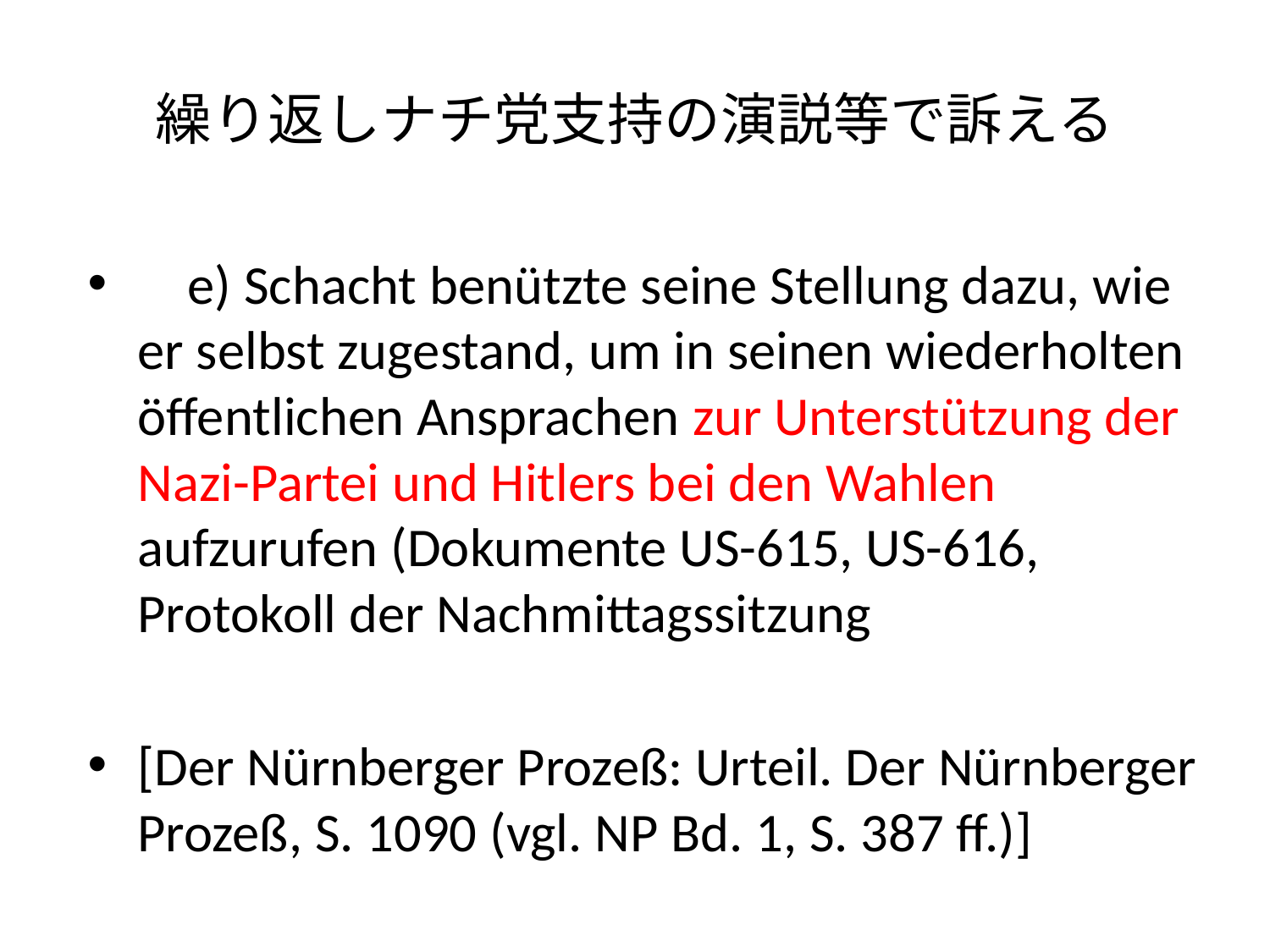

# 繰り返しナチ党支持の演説等で訴える

    e) Schacht benützte seine Stellung dazu, wie er selbst zugestand, um in seinen wiederholten öffentlichen Ansprachen zur Unterstützung der Nazi-Partei und Hitlers bei den Wahlen aufzurufen (Dokumente US-615, US-616, Protokoll der Nachmittagssitzung

[Der Nürnberger Prozeß: Urteil. Der Nürnberger Prozeß, S. 1090 (vgl. NP Bd. 1, S. 387 ff.)]